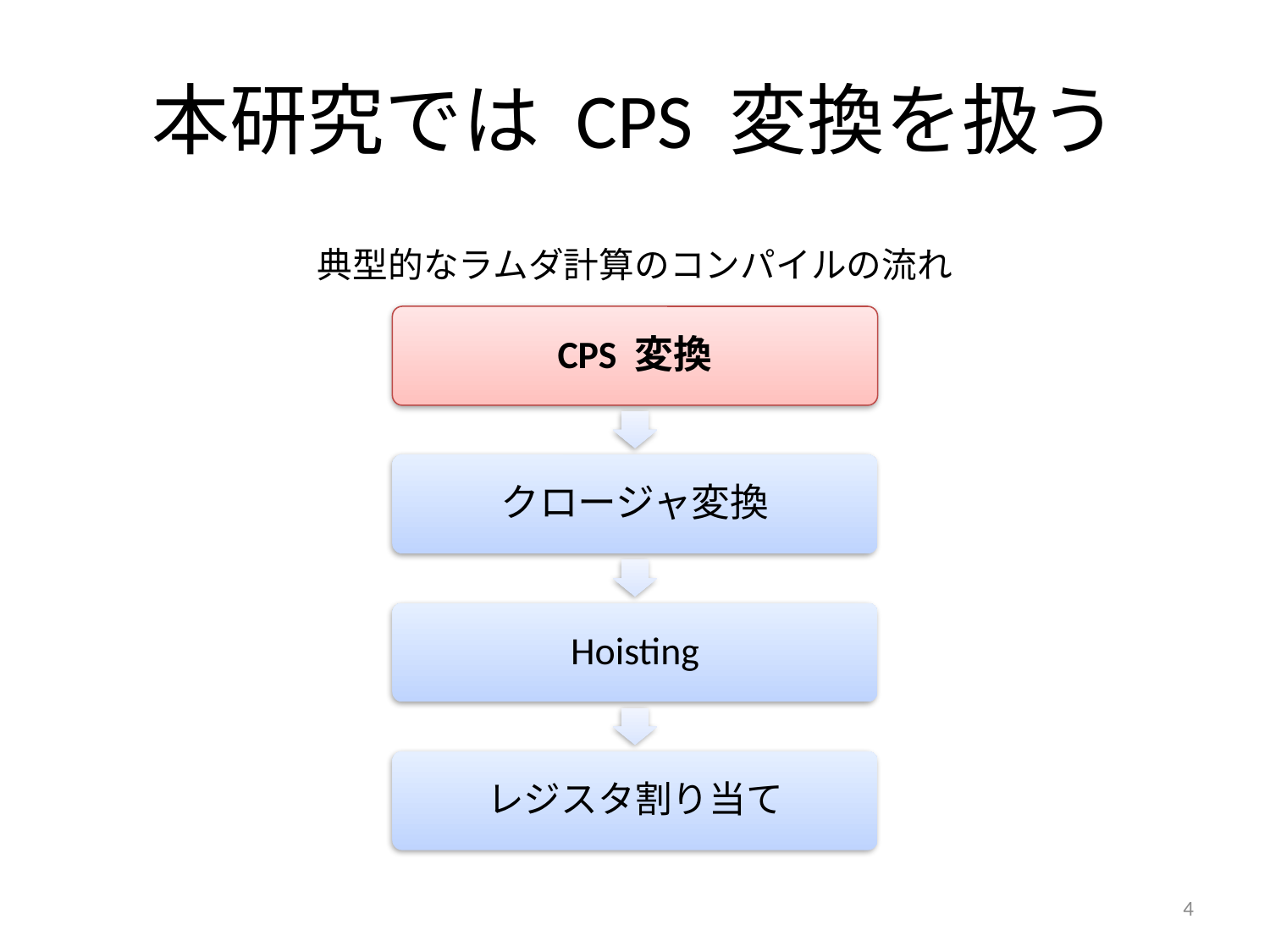

# 本研究では CPS 変換を扱う
典型的なラムダ計算のコンパイルの流れ
CPS 変換

クロージャ変換

Hoisting

レジスタ割り当て
4